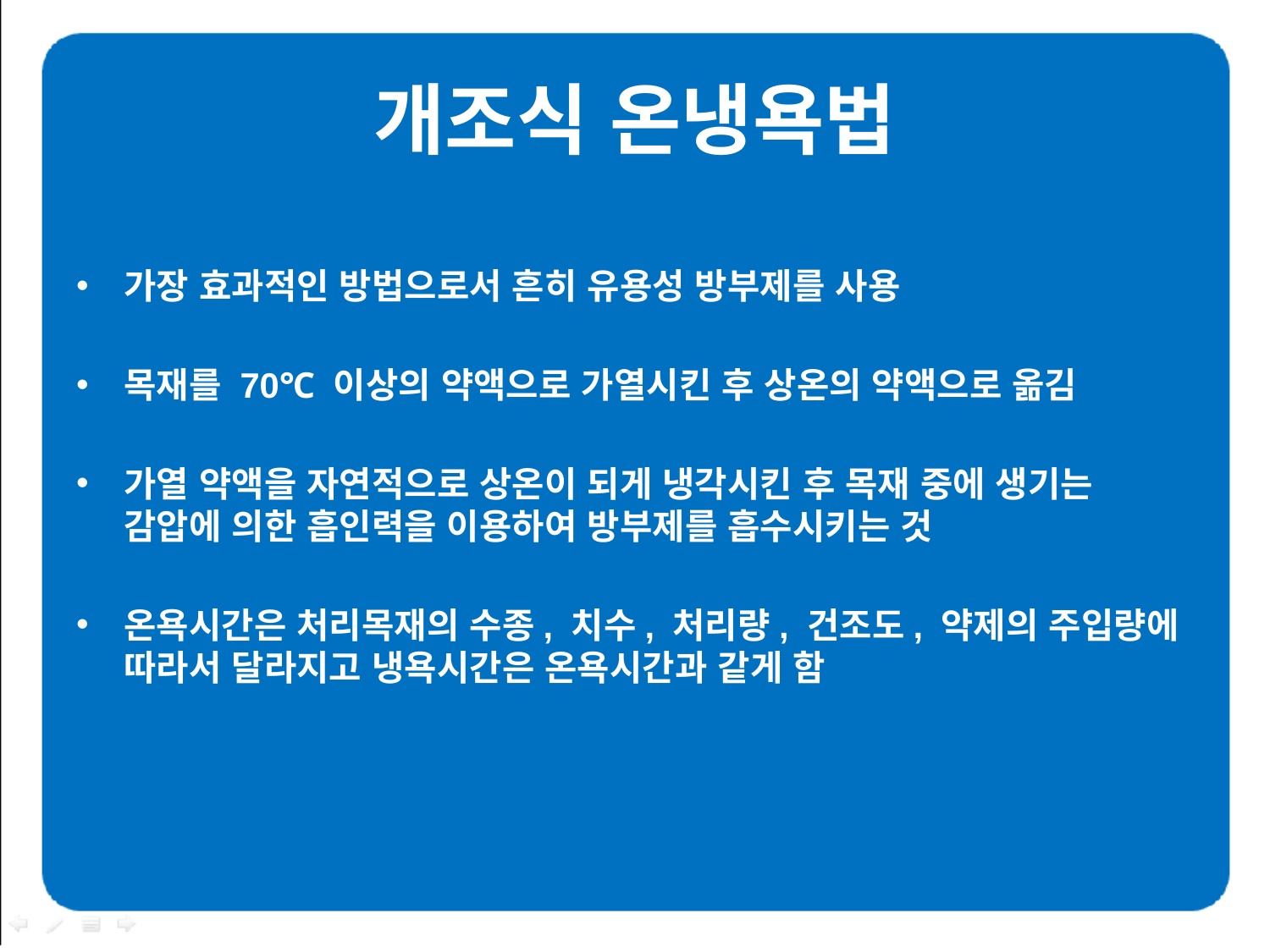

# 개조식 온냉욕법
가장 효과적인 방법으로서 흔히 유용성 방부제를 사용

목재를 70℃ 이상의 약액으로 가열시킨 후 상온의 약액으로 옮김

가열 약액을 자연적으로 상온이 되게 냉각시킨 후 목재 중에 생기는 감압에 의한 흡인력을 이용하여 방부제를 흡수시키는 것

온욕시간은 처리목재의 수종, 치수, 처리량, 건조도, 약제의 주입량에 따라서 달라지고 냉욕시간은 온욕시간과 같게 함